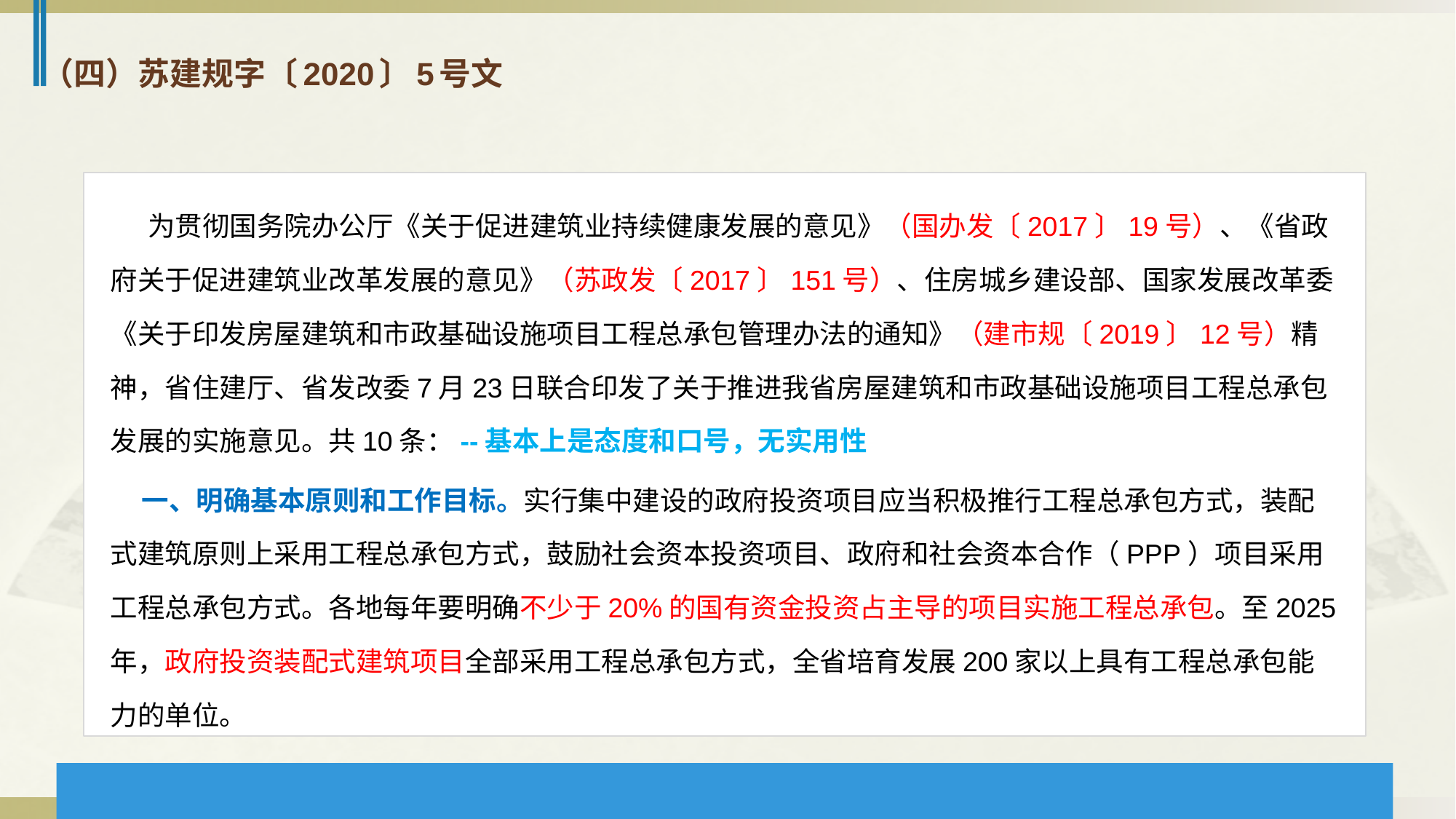

（四）苏建规字〔2020〕5号文

     为贯彻国务院办公厅《关于促进建筑业持续健康发展的意见》（国办发〔2017〕19号）、《省政府关于促进建筑业改革发展的意见》（苏政发〔2017〕151号）、住房城乡建设部、国家发展改革委《关于印发房屋建筑和市政基础设施项目工程总承包管理办法的通知》（建市规〔2019〕12号）精神，省住建厅、省发改委7月23日联合印发了关于推进我省房屋建筑和市政基础设施项目工程总承包发展的实施意见。共10条：--基本上是态度和口号，无实用性
    一、明确基本原则和工作目标。实行集中建设的政府投资项目应当积极推行工程总承包方式，装配式建筑原则上采用工程总承包方式，鼓励社会资本投资项目、政府和社会资本合作（PPP）项目采用工程总承包方式。各地每年要明确不少于20%的国有资金投资占主导的项目实施工程总承包。至2025年，政府投资装配式建筑项目全部采用工程总承包方式，全省培育发展200家以上具有工程总承包能力的单位。